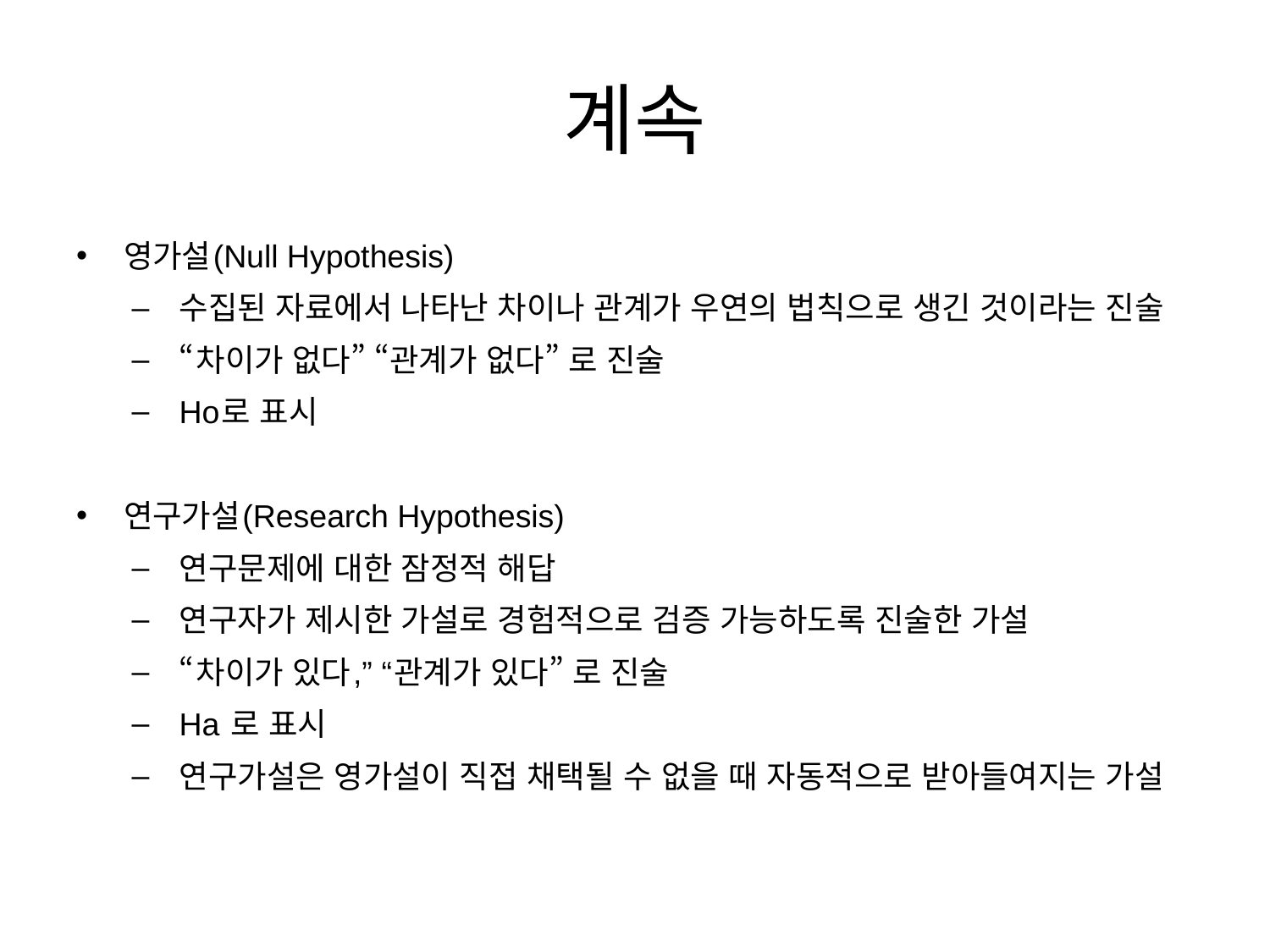

# 계속
영가설(Null Hypothesis)
수집된 자료에서 나타난 차이나 관계가 우연의 법칙으로 생긴 것이라는 진술
“차이가 없다” “관계가 없다” 로 진술
Ho로 표시

연구가설(Research Hypothesis)
연구문제에 대한 잠정적 해답
연구자가 제시한 가설로 경험적으로 검증 가능하도록 진술한 가설
“차이가 있다,” “관계가 있다” 로 진술
Ha 로 표시
연구가설은 영가설이 직접 채택될 수 없을 때 자동적으로 받아들여지는 가설